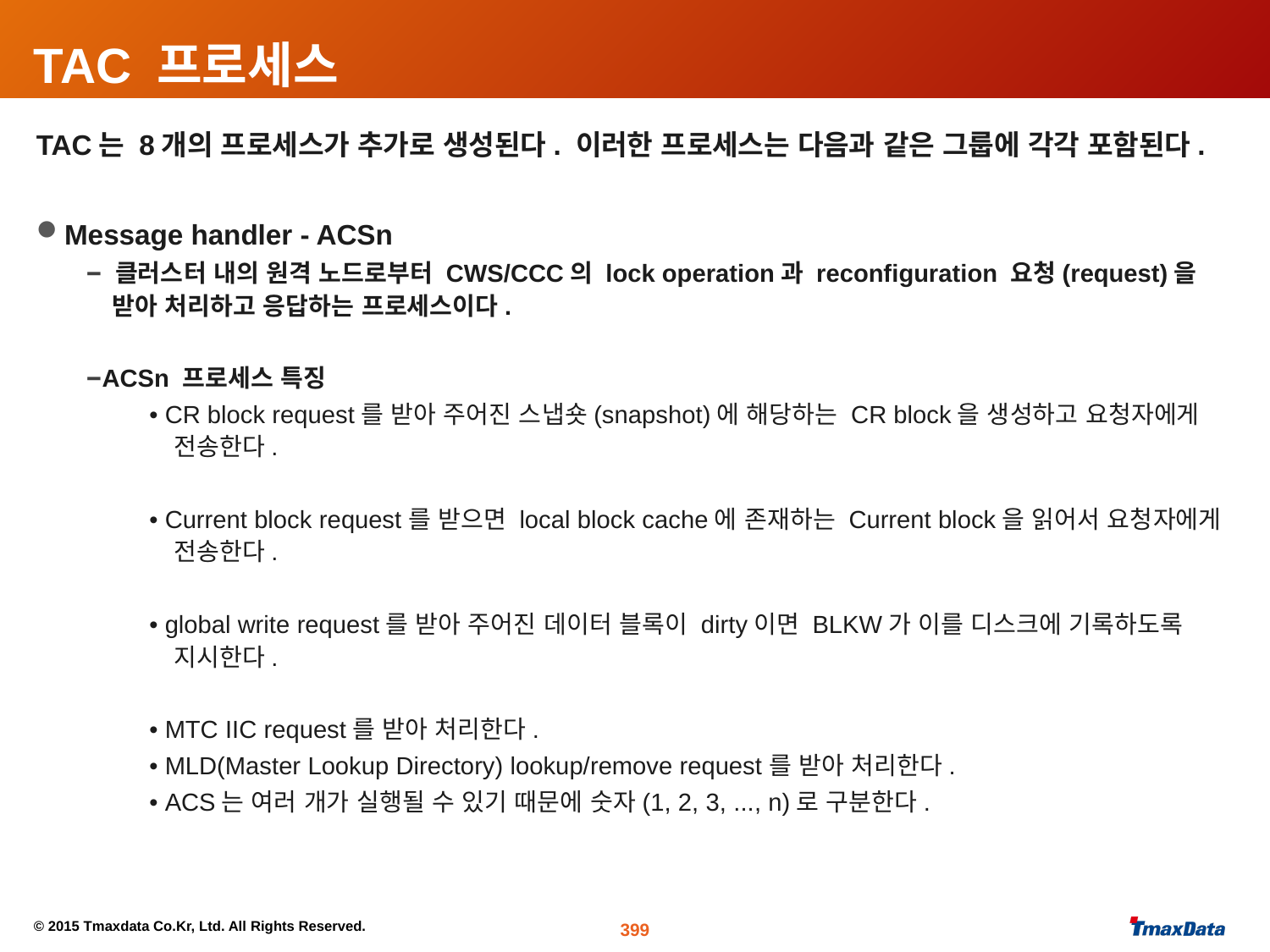

TAC 프로세스
TAC는 8개의 프로세스가 추가로 생성된다. 이러한 프로세스는 다음과 같은 그룹에 각각 포함된다.

Message handler - ACSn
 클러스터 내의 원격 노드로부터 CWS/CCC의 lock operation과 reconfiguration 요청(request)을
  받아 처리하고 응답하는 프로세스이다.

ACSn 프로세스 특징
• CR block request를 받아 주어진 스냅숏(snapshot)에 해당하는 CR block을 생성하고 요청자에게 전송한다.

• Current block request를 받으면 local block cache에 존재하는 Current block을 읽어서 요청자에게 전송한다.

• global write request를 받아 주어진 데이터 블록이 dirty이면 BLKW가 이를 디스크에 기록하도록 지시한다.

• MTC IIC request를 받아 처리한다.
• MLD(Master Lookup Directory) lookup/remove request를 받아 처리한다.
• ACS는 여러 개가 실행될 수 있기 때문에 숫자(1, 2, 3, ..., n)로 구분한다.